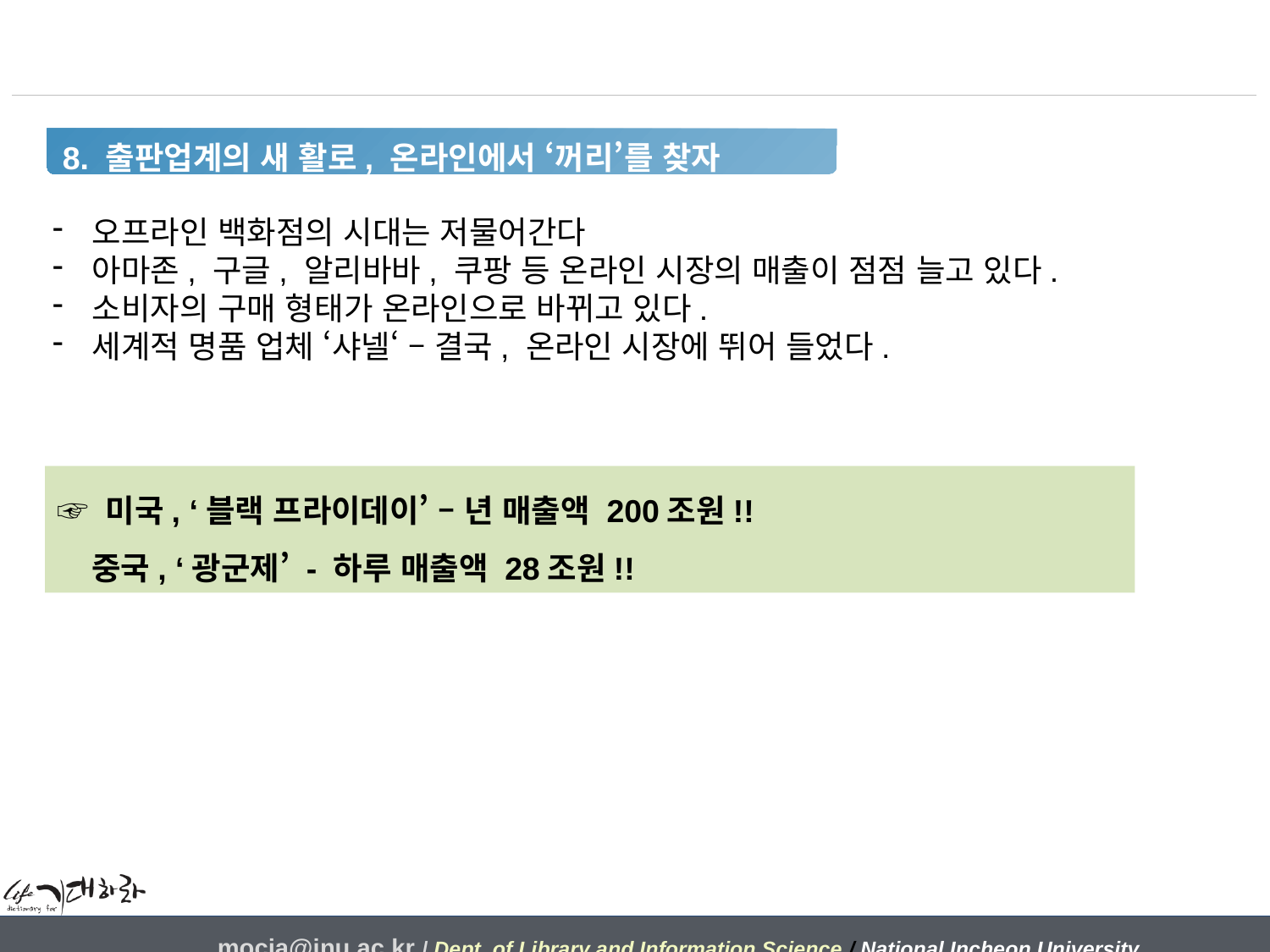

8. 출판업계의 새 활로, 온라인에서 ‘꺼리’를 찾자
오프라인 백화점의 시대는 저물어간다
아마존, 구글, 알리바바, 쿠팡 등 온라인 시장의 매출이 점점 늘고 있다.
소비자의 구매 형태가 온라인으로 바뀌고 있다.
세계적 명품 업체 ‘샤넬‘ – 결국, 온라인 시장에 뛰어 들었다.
☞ 미국, ‘블랙 프라이데이’ – 년 매출액 200조원!!
   중국, ‘광군제’ - 하루 매출액 28조원!!

mocja@inu.ac.kr / Dept. of Library and Information Science / National Incheon University